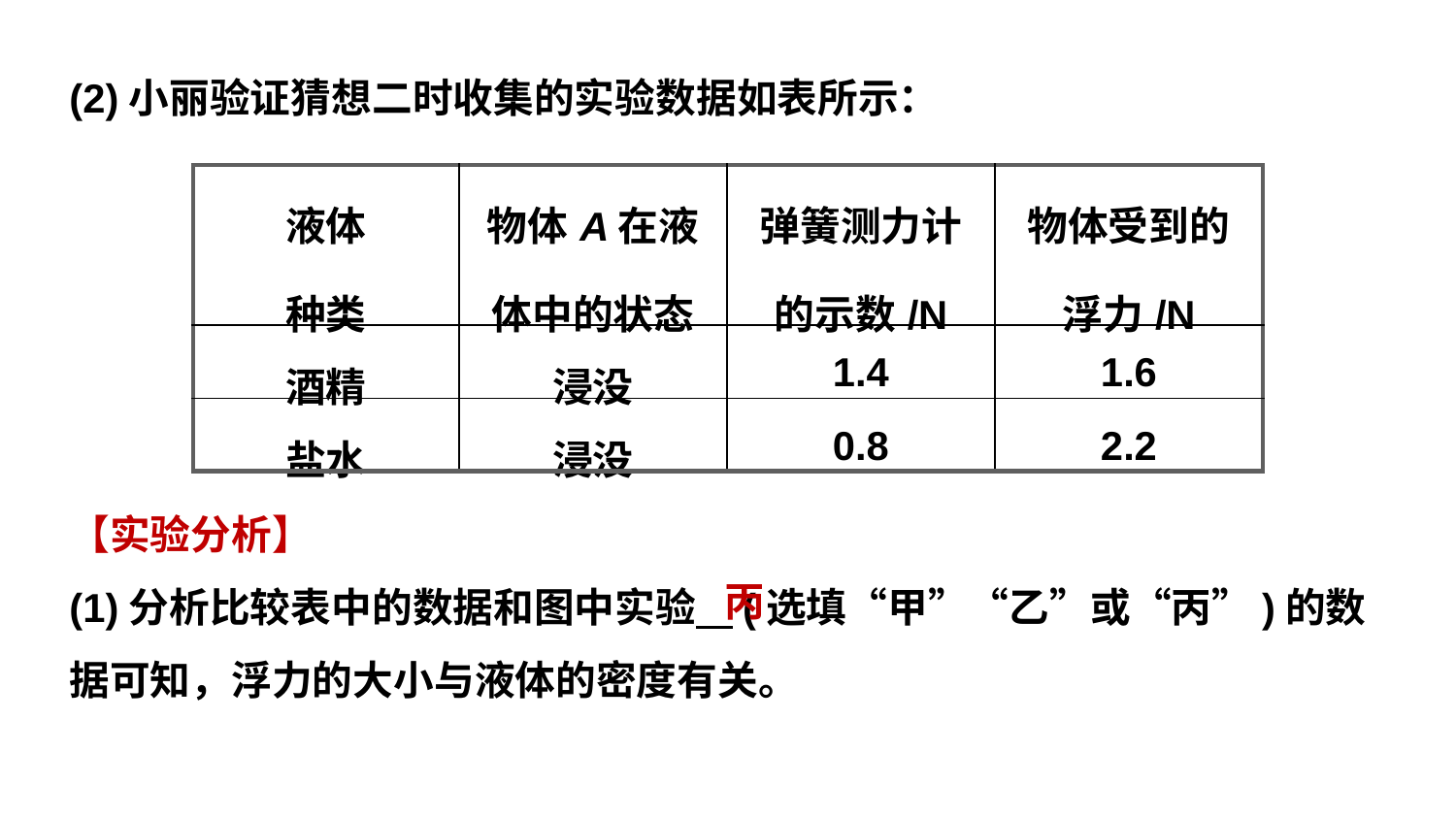

(2)小丽验证猜想二时收集的实验数据如表所示：

【实验分析】
(1)分析比较表中的数据和图中实验    (选填“甲”“乙”或“丙”)的数据可知，浮力的大小与液体的密度有关。
| 液体 种类 | 物体A在液 体中的状态 | 弹簧测力计 的示数/N | 物体受到的 浮力/N |
| --- | --- | --- | --- |
| 酒精 | 浸没 | 1.4 | 1.6 |
| 盐水 | 浸没 | 0.8 | 2.2 |
丙